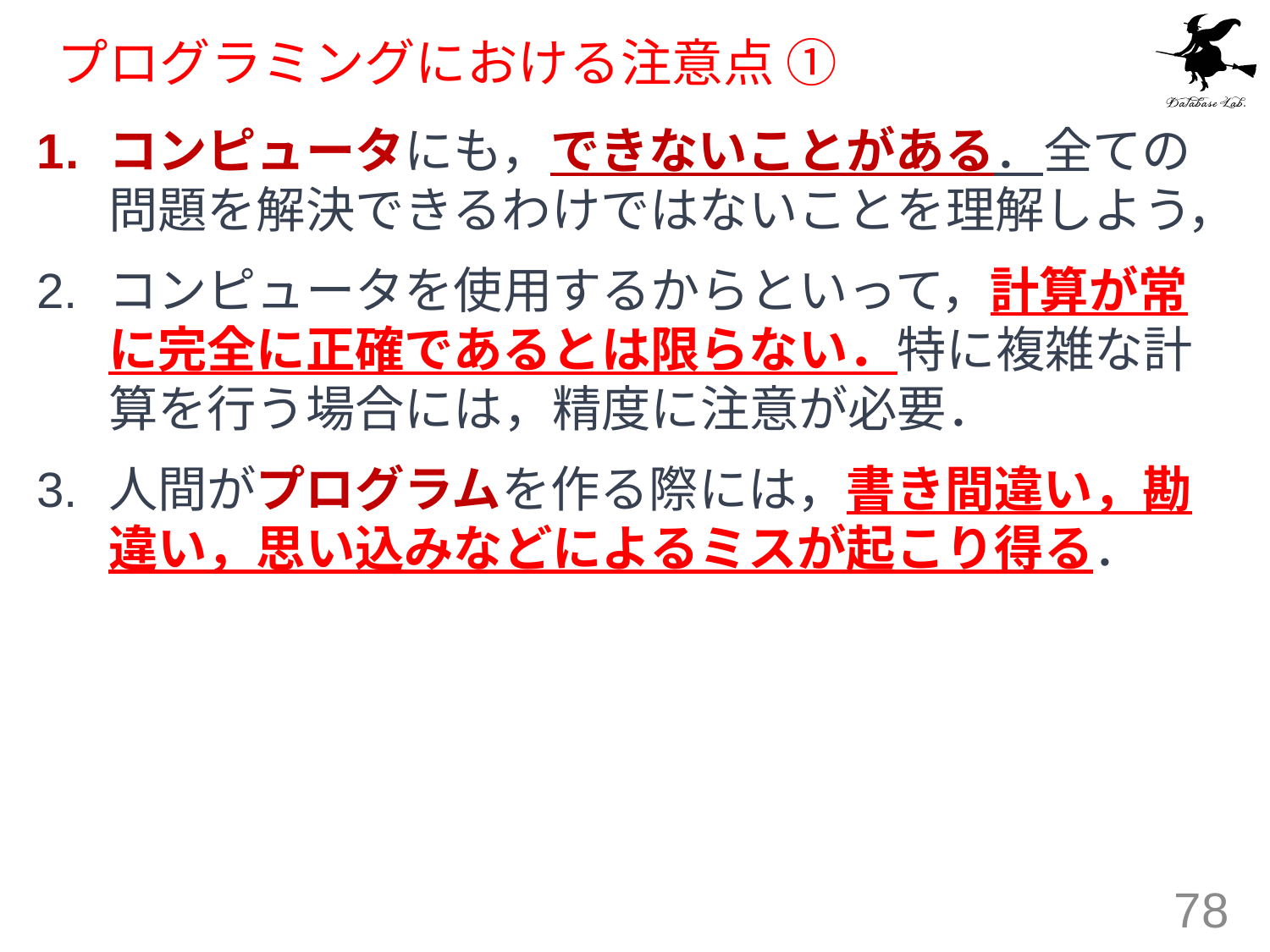

# プログラミングにおける注意点 ①
コンピュータにも，できないことがある．全ての問題を解決できるわけではないことを理解しよう，
コンピュータを使用するからといって，計算が常に完全に正確であるとは限らない．特に複雑な計算を行う場合には，精度に注意が必要．
人間がプログラムを作る際には，書き間違い，勘違い，思い込みなどによるミスが起こり得る．

78